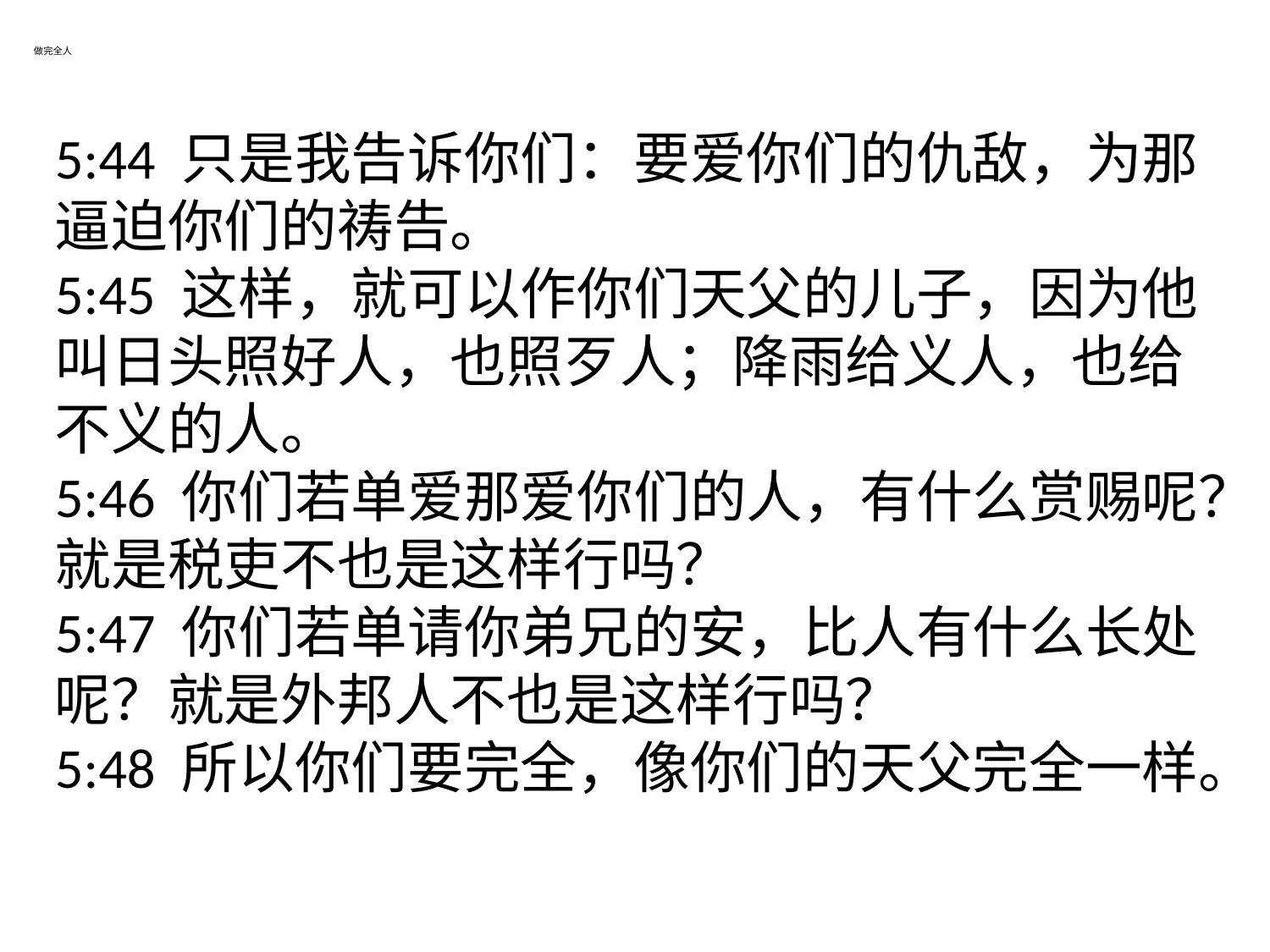

# 做完全人
5:44 只是我告诉你们：要爱你们的仇敌，为那逼迫你们的祷告。
5:45 这样，就可以作你们天父的儿子，因为他叫日头照好人，也照歹人；降雨给义人，也给不义的人。
5:46 你们若单爱那爱你们的人，有什么赏赐呢？就是税吏不也是这样行吗？
5:47 你们若单请你弟兄的安，比人有什么长处呢？就是外邦人不也是这样行吗？
5:48 所以你们要完全，像你们的天父完全一样。